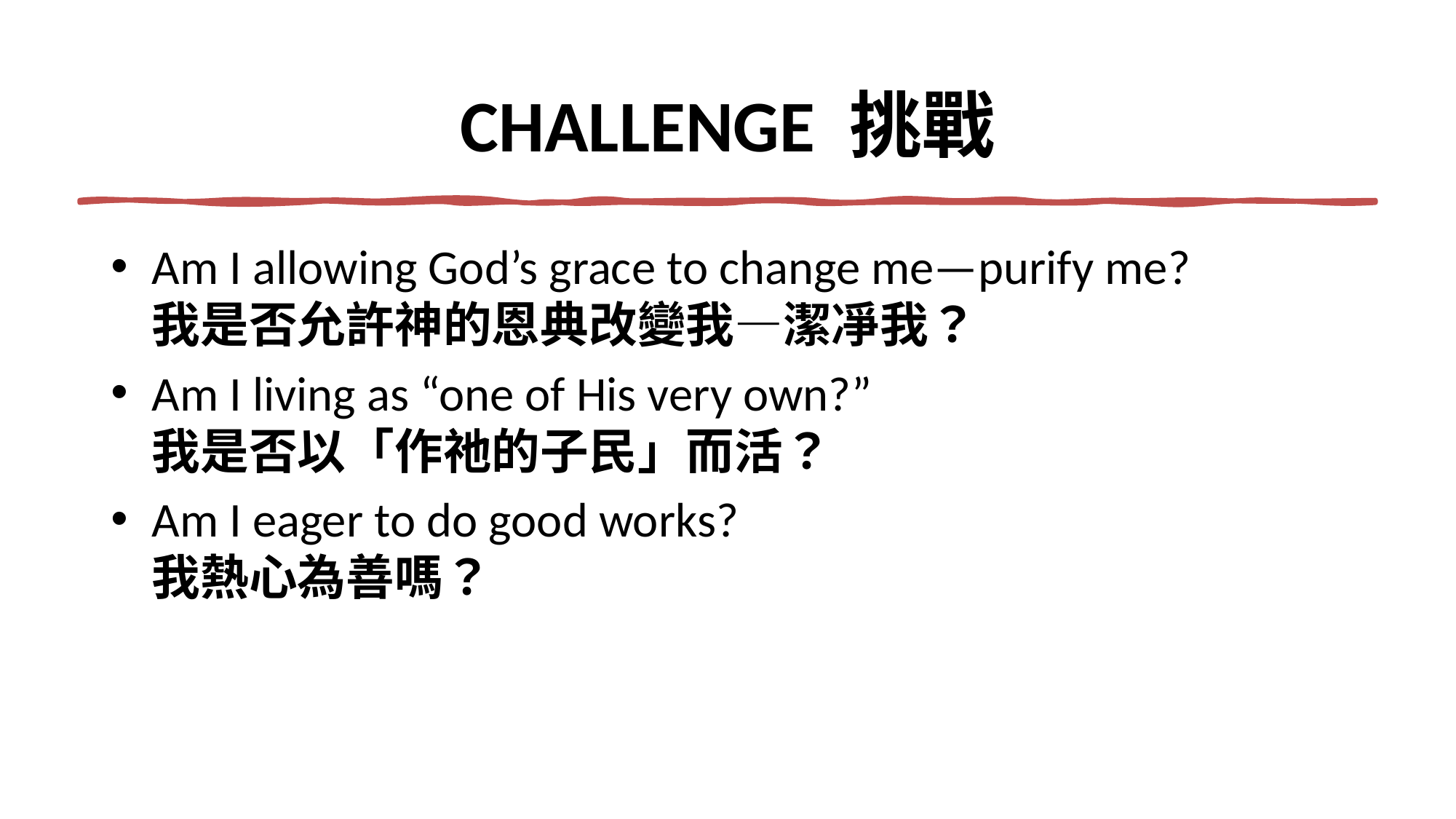

# CHALLENGE 挑戰

Am I allowing God’s grace to change me—purify me?
我是否允許神的恩典改變我—潔凈我？
Am I living as “one of His very own?”
我是否以「作祂的子民」而活？
Am I eager to do good works?
我熱心為善嗎？